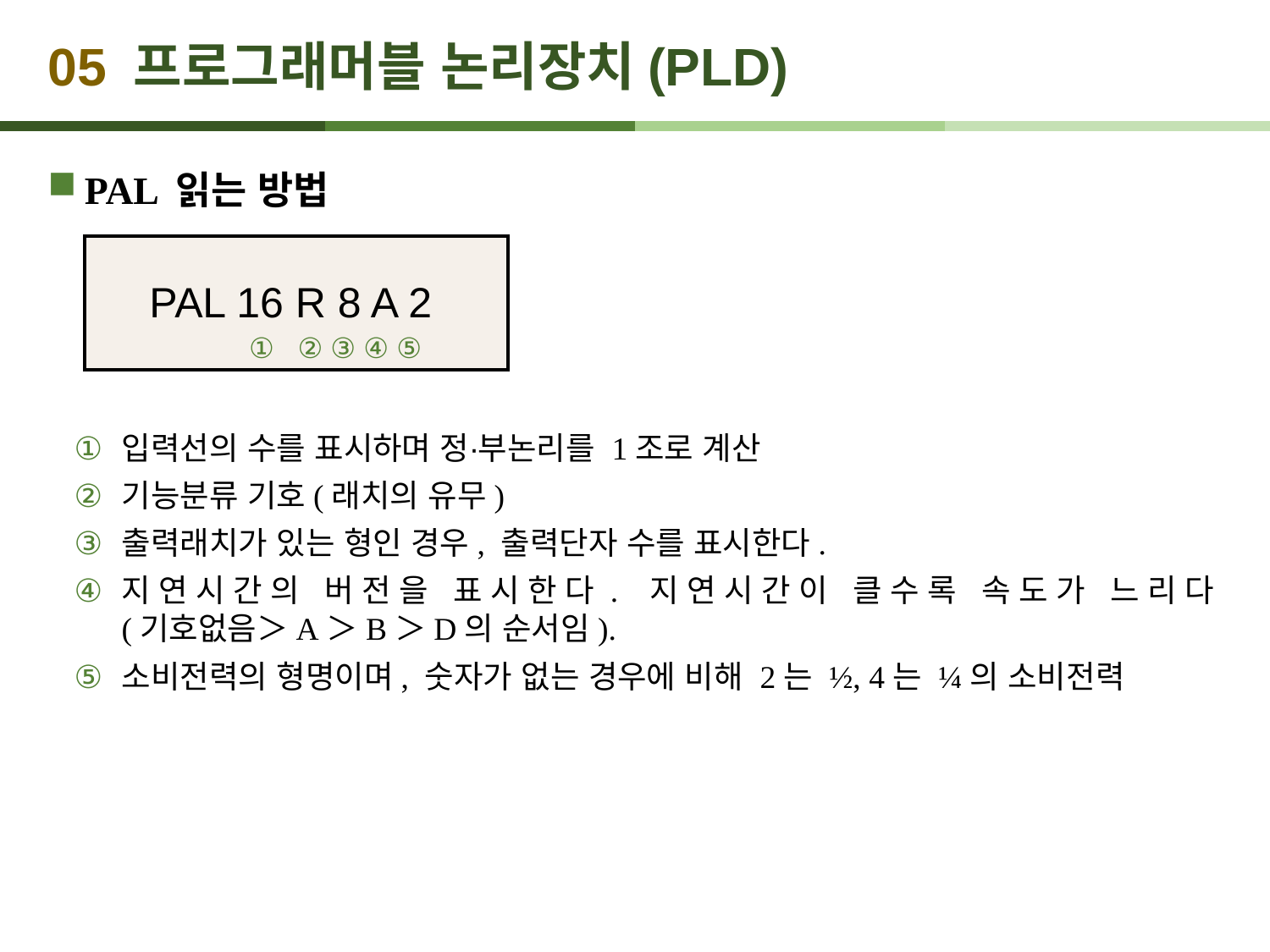

# 05 프로그래머블 논리장치(PLD)
PAL 읽는 방법

입력선의 수를 표시하며 정∙부논리를 1조로 계산
기능분류 기호(래치의 유무)
출력래치가 있는 형인 경우, 출력단자 수를 표시한다.
지연시간의 버전을 표시한다. 지연시간이 클수록 속도가 느리다
(기호없음＞A＞B＞D의 순서임).
소비전력의 형명이며, 숫자가 없는 경우에 비해 2는 ½, 4는 ¼의 소비전력

| PAL 16 R 8 A 2 |
| --- |
①   ② ③ ④ ⑤